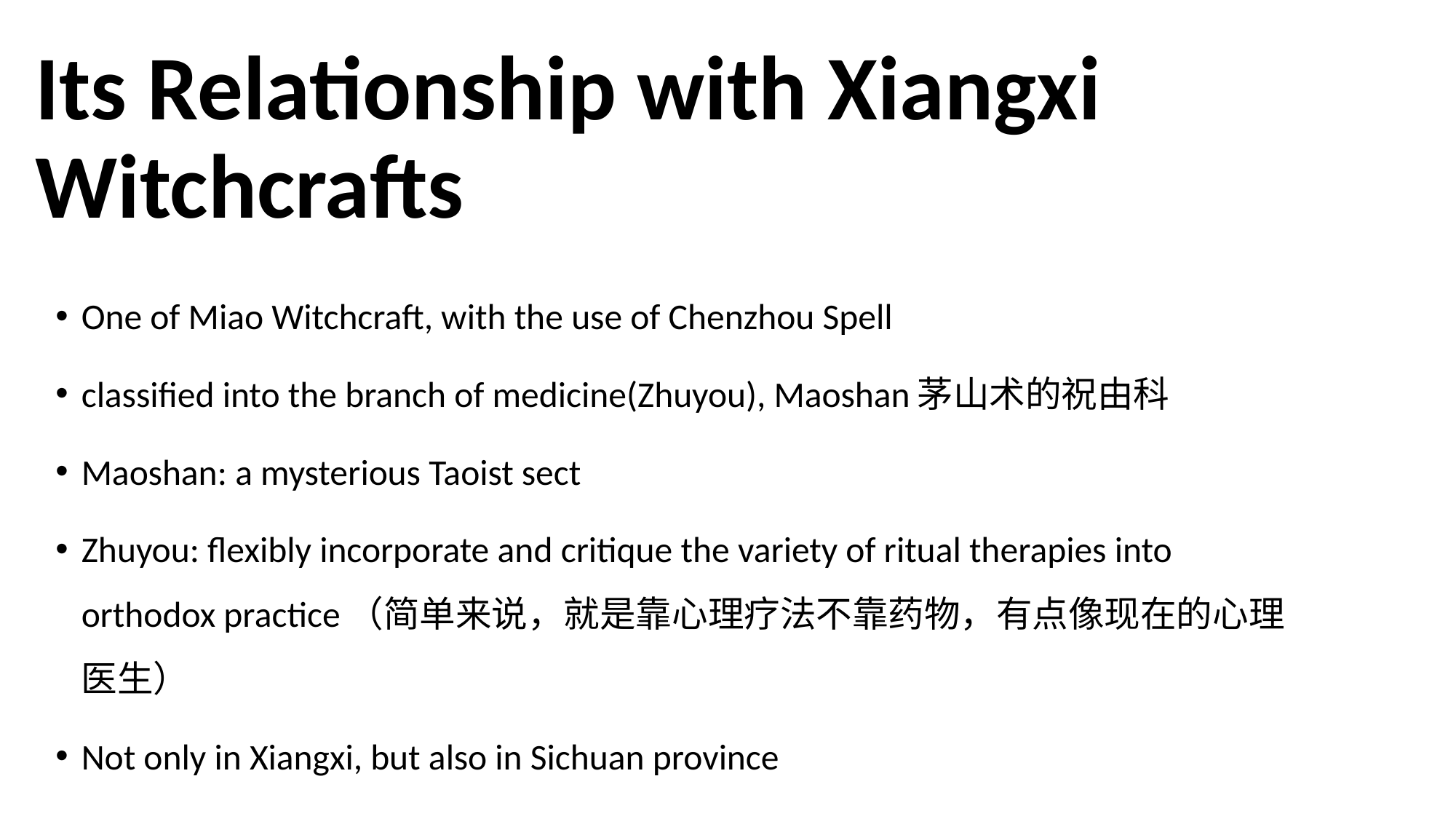

# Its Relationship with Xiangxi Witchcrafts
One of Miao Witchcraft, with the use of Chenzhou Spell
classified into the branch of medicine(Zhuyou), Maoshan茅山术的祝由科
Maoshan: a mysterious Taoist sect
Zhuyou: flexibly incorporate and critique the variety of ritual therapies into orthodox practice（简单来说，就是靠心理疗法不靠药物，有点像现在的心理医生）
Not only in Xiangxi, but also in Sichuan province